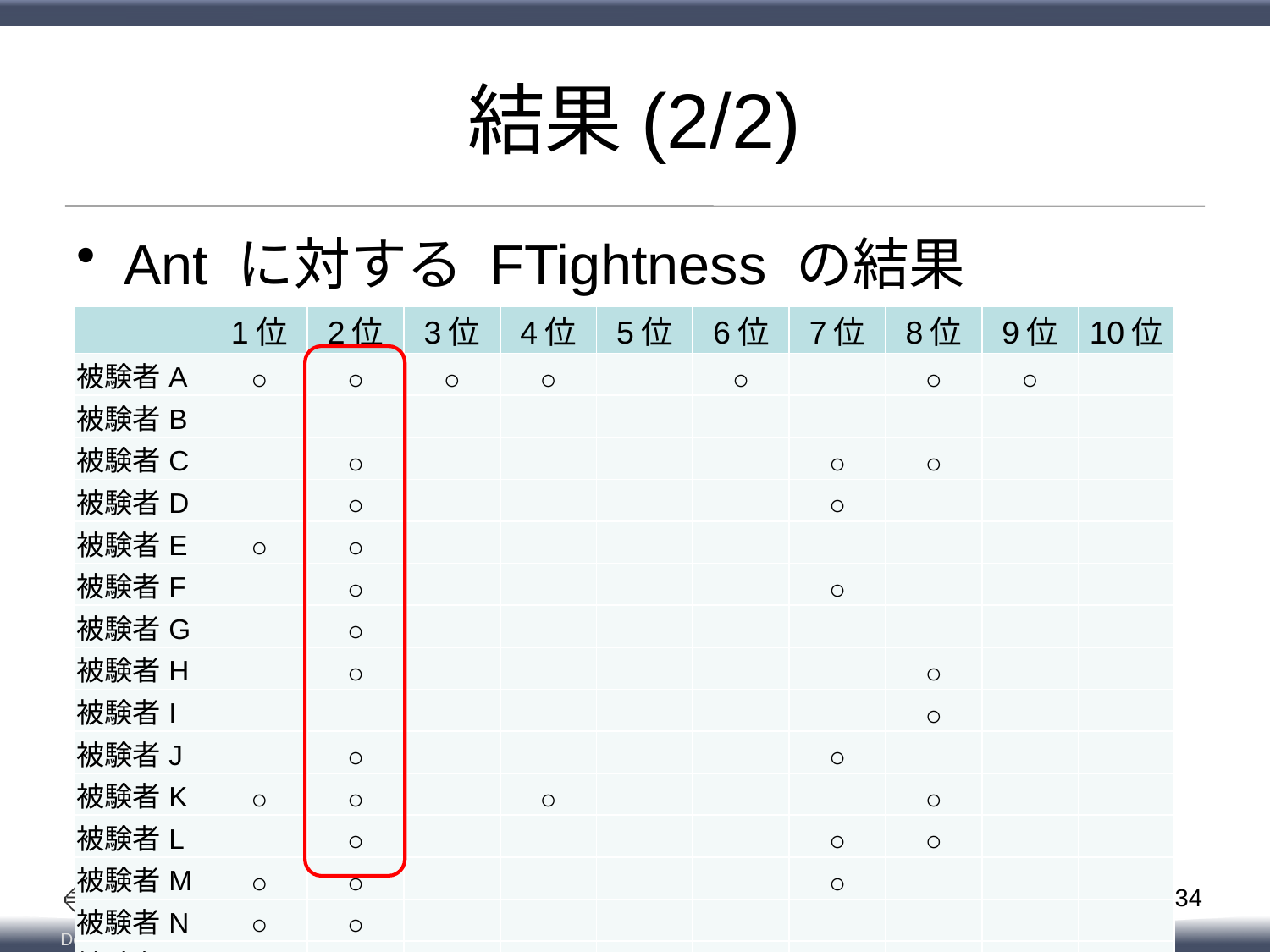

# 結果(2/2)
Ant に対する FTightness の結果

|  | 1位 | 2位 | 3位 | 4位 | 5位 | 6位 | 7位 | 8位 | 9位 | 10位 |
| --- | --- | --- | --- | --- | --- | --- | --- | --- | --- | --- |
| 被験者A | ○ | ○ | ○ | ○ |  | ○ |  | ○ | ○ |  |
| 被験者B |  |  |  |  |  |  |  |  |  |  |
| 被験者C |  | ○ |  |  |  |  | ○ | ○ |  |  |
| 被験者D |  | ○ |  |  |  |  | ○ |  |  |  |
| 被験者E | ○ | ○ |  |  |  |  |  |  |  |  |
| 被験者F |  | ○ |  |  |  |  | ○ |  |  |  |
| 被験者G |  | ○ |  |  |  |  |  |  |  |  |
| 被験者H |  | ○ |  |  |  |  |  | ○ |  |  |
| 被験者I |  |  |  |  |  |  |  | ○ |  |  |
| 被験者J |  | ○ |  |  |  |  | ○ |  |  |  |
| 被験者K | ○ | ○ |  | ○ |  |  |  | ○ |  |  |
| 被験者L |  | ○ |  |  |  |  | ○ | ○ |  |  |
| 被験者M | ○ | ○ |  |  |  |  | ○ |  |  |  |
| 被験者N | ○ | ○ |  |  |  |  |  |  |  |  |
| 被験者O |  | ○ | ○ |  |  |  | ○ | ○ |  |  |

34